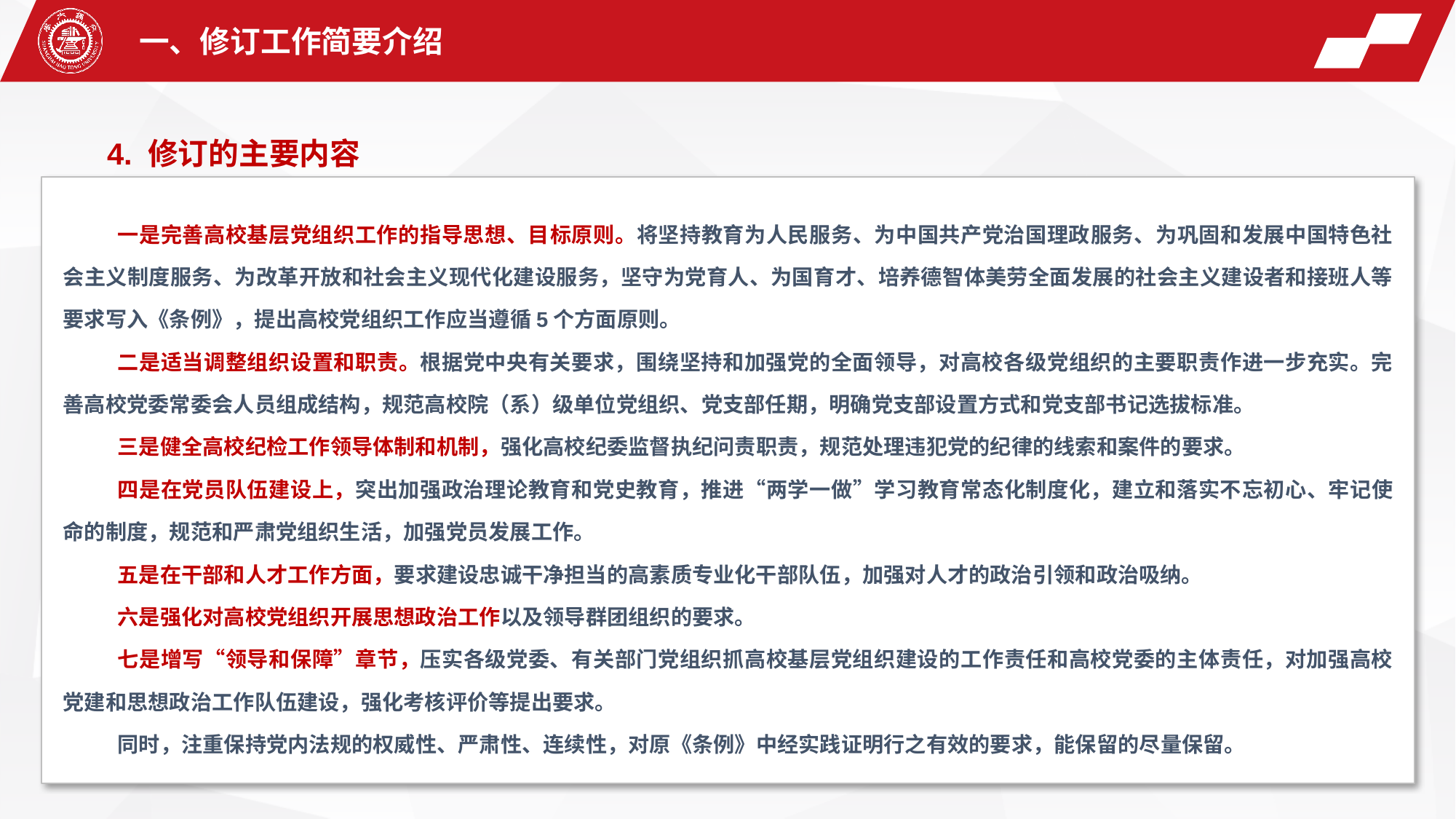

一、修订工作简要介绍
4. 修订的主要内容
一是完善高校基层党组织工作的指导思想、目标原则。将坚持教育为人民服务、为中国共产党治国理政服务、为巩固和发展中国特色社会主义制度服务、为改革开放和社会主义现代化建设服务，坚守为党育人、为国育才、培养德智体美劳全面发展的社会主义建设者和接班人等要求写入《条例》，提出高校党组织工作应当遵循5个方面原则。
二是适当调整组织设置和职责。根据党中央有关要求，围绕坚持和加强党的全面领导，对高校各级党组织的主要职责作进一步充实。完善高校党委常委会人员组成结构，规范高校院（系）级单位党组织、党支部任期，明确党支部设置方式和党支部书记选拔标准。
三是健全高校纪检工作领导体制和机制，强化高校纪委监督执纪问责职责，规范处理违犯党的纪律的线索和案件的要求。
四是在党员队伍建设上，突出加强政治理论教育和党史教育，推进“两学一做”学习教育常态化制度化，建立和落实不忘初心、牢记使命的制度，规范和严肃党组织生活，加强党员发展工作。
五是在干部和人才工作方面，要求建设忠诚干净担当的高素质专业化干部队伍，加强对人才的政治引领和政治吸纳。
六是强化对高校党组织开展思想政治工作以及领导群团组织的要求。
七是增写“领导和保障”章节，压实各级党委、有关部门党组织抓高校基层党组织建设的工作责任和高校党委的主体责任，对加强高校党建和思想政治工作队伍建设，强化考核评价等提出要求。
同时，注重保持党内法规的权威性、严肃性、连续性，对原《条例》中经实践证明行之有效的要求，能保留的尽量保留。